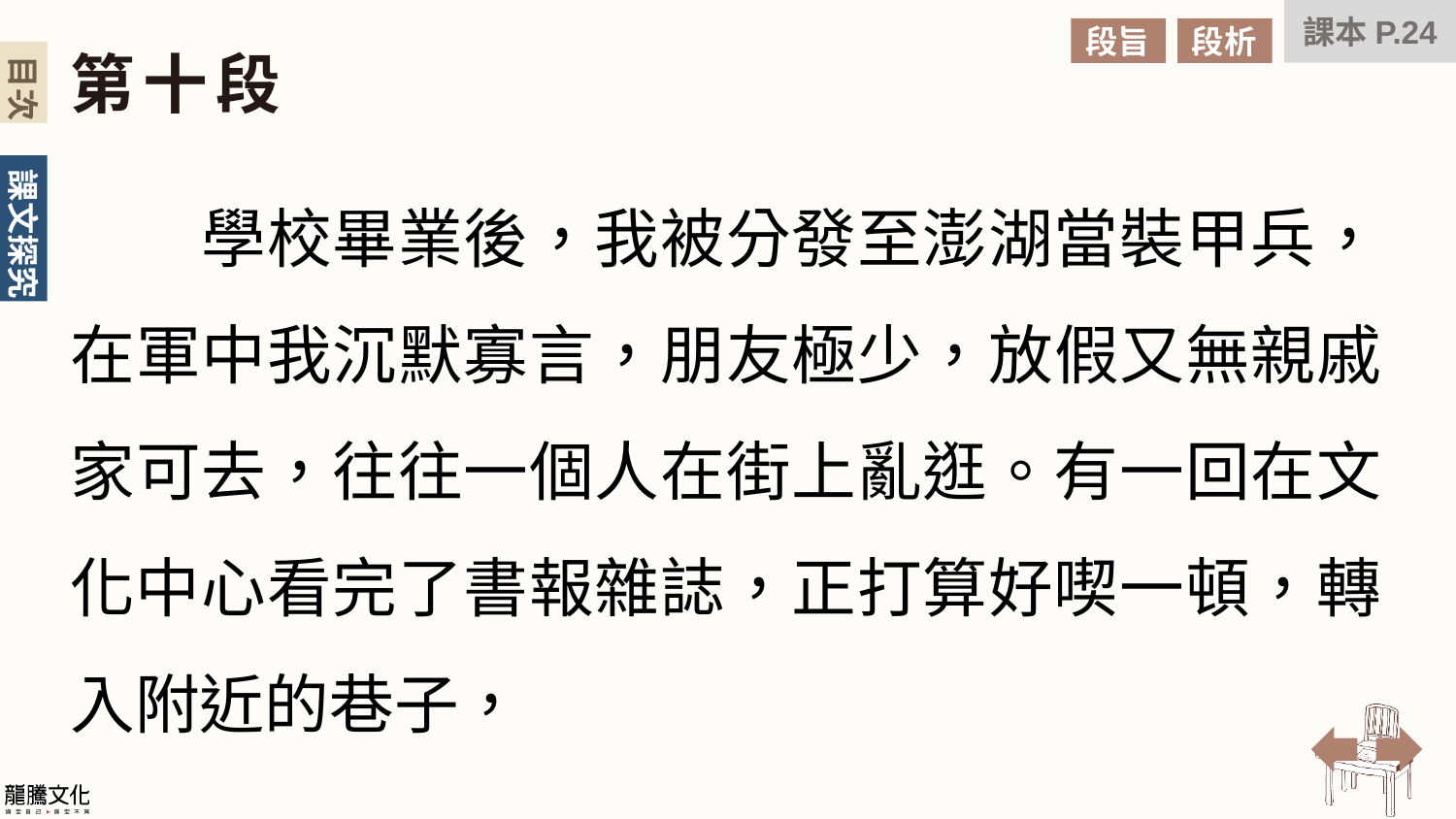

課本P.24
段旨
段析
第十段
　　學校畢業後，我被分發至澎湖當裝甲兵，在軍中我沉默寡言，朋友極少，放假又無親戚家可去，往往一個人在街上亂逛。有一回在文化中心看完了書報雜誌，正打算好喫一頓，轉入附近的巷子，